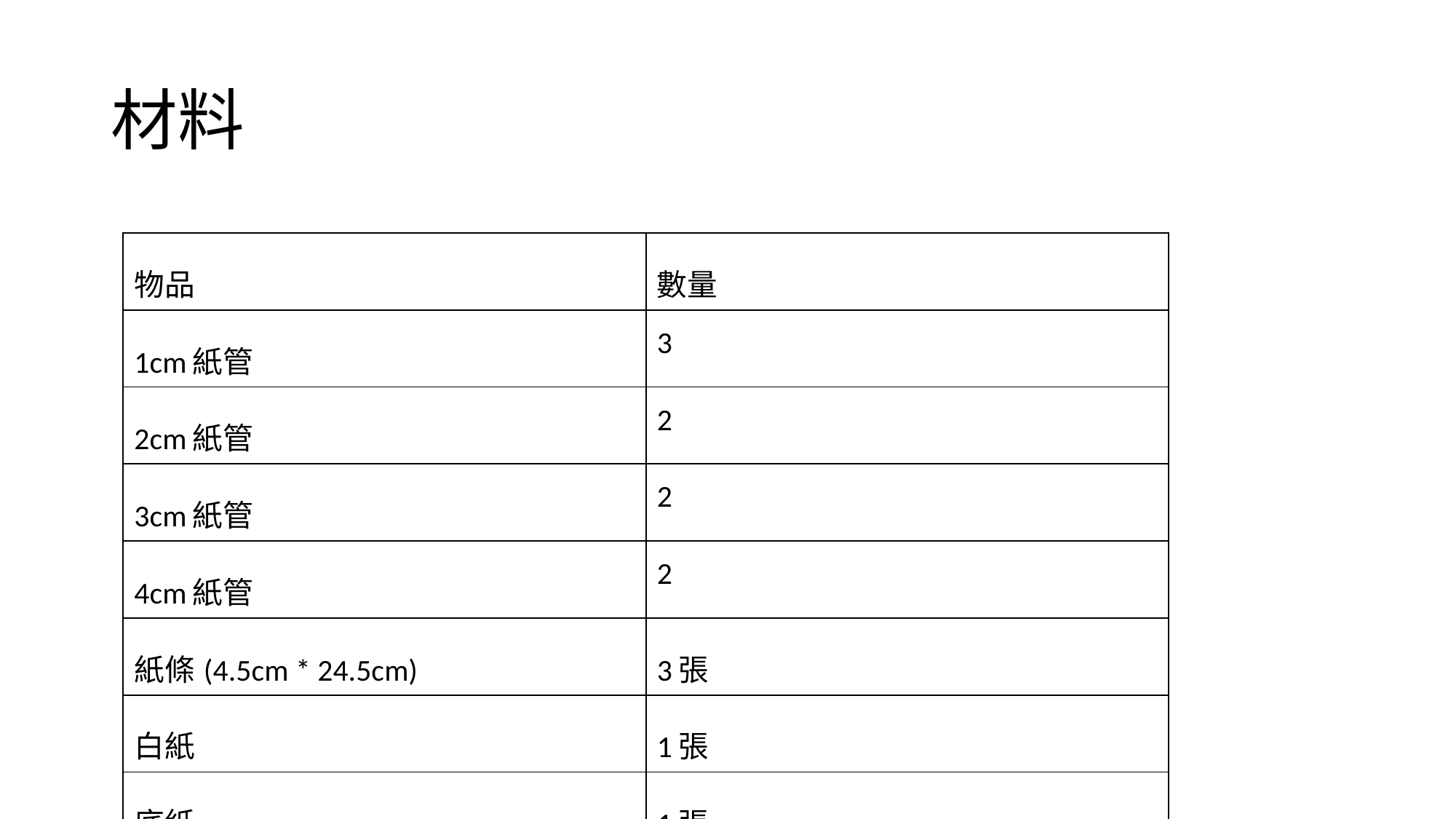

# 材料
| 物品 | 數量 |
| --- | --- |
| 1cm紙管 | 3 |
| 2cm紙管 | 2 |
| 3cm紙管 | 2 |
| 4cm紙管 | 2 |
| 紙條(4.5cm \* 24.5cm) | 3張 |
| 白紙 | 1張 |
| 底紙 | 1張 |